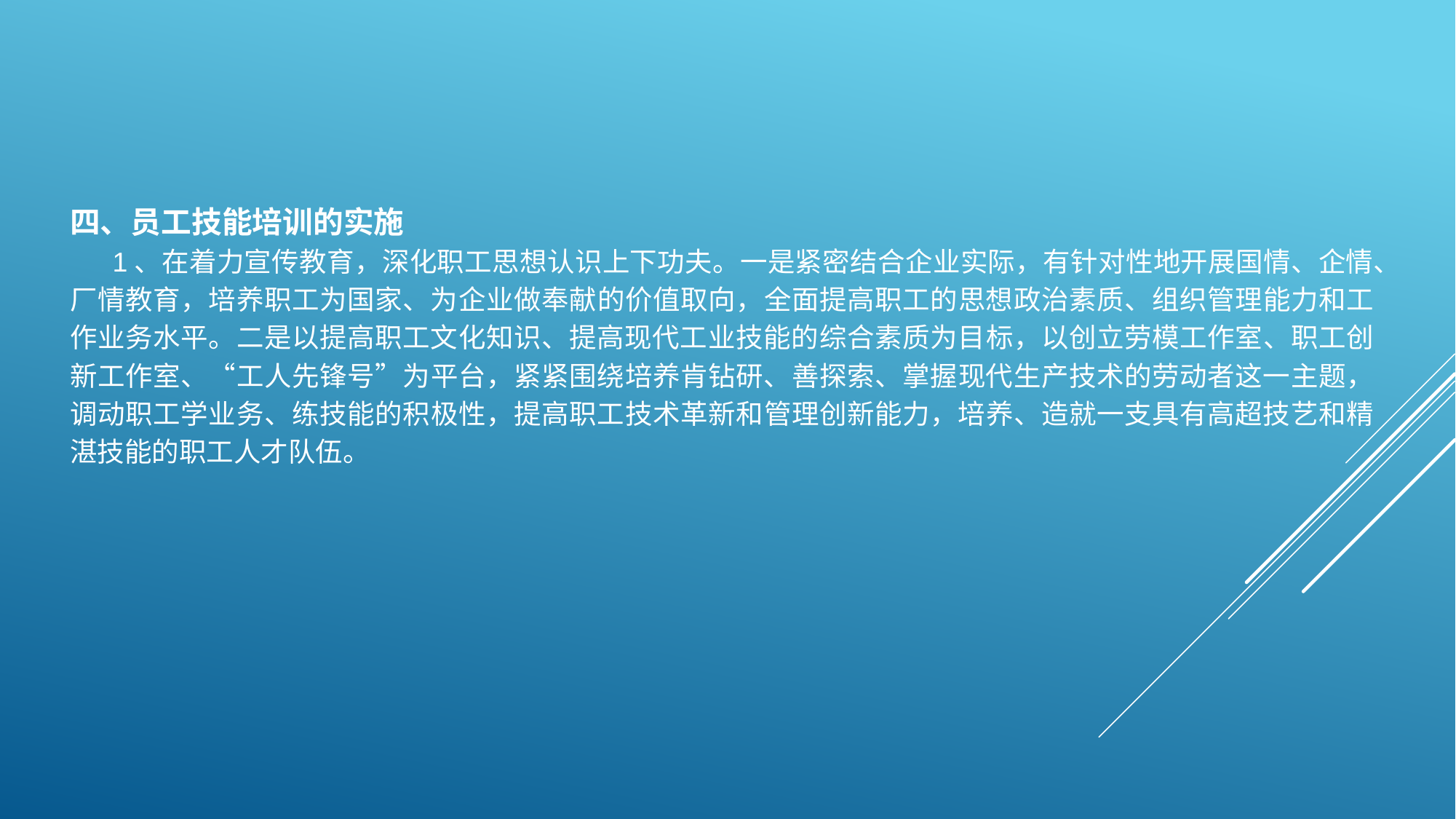

四、员工技能培训的实施
1、在着力宣传教育，深化职工思想认识上下功夫。一是紧密结合企业实际，有针对性地开展国情、企情、厂情教育，培养职工为国家、为企业做奉献的价值取向，全面提高职工的思想政治素质、组织管理能力和工作业务水平。二是以提高职工文化知识、提高现代工业技能的综合素质为目标，以创立劳模工作室、职工创新工作室、“工人先锋号”为平台，紧紧围绕培养肯钻研、善探索、掌握现代生产技术的劳动者这一主题，调动职工学业务、练技能的积极性，提高职工技术革新和管理创新能力，培养、造就一支具有高超技艺和精湛技能的职工人才队伍。